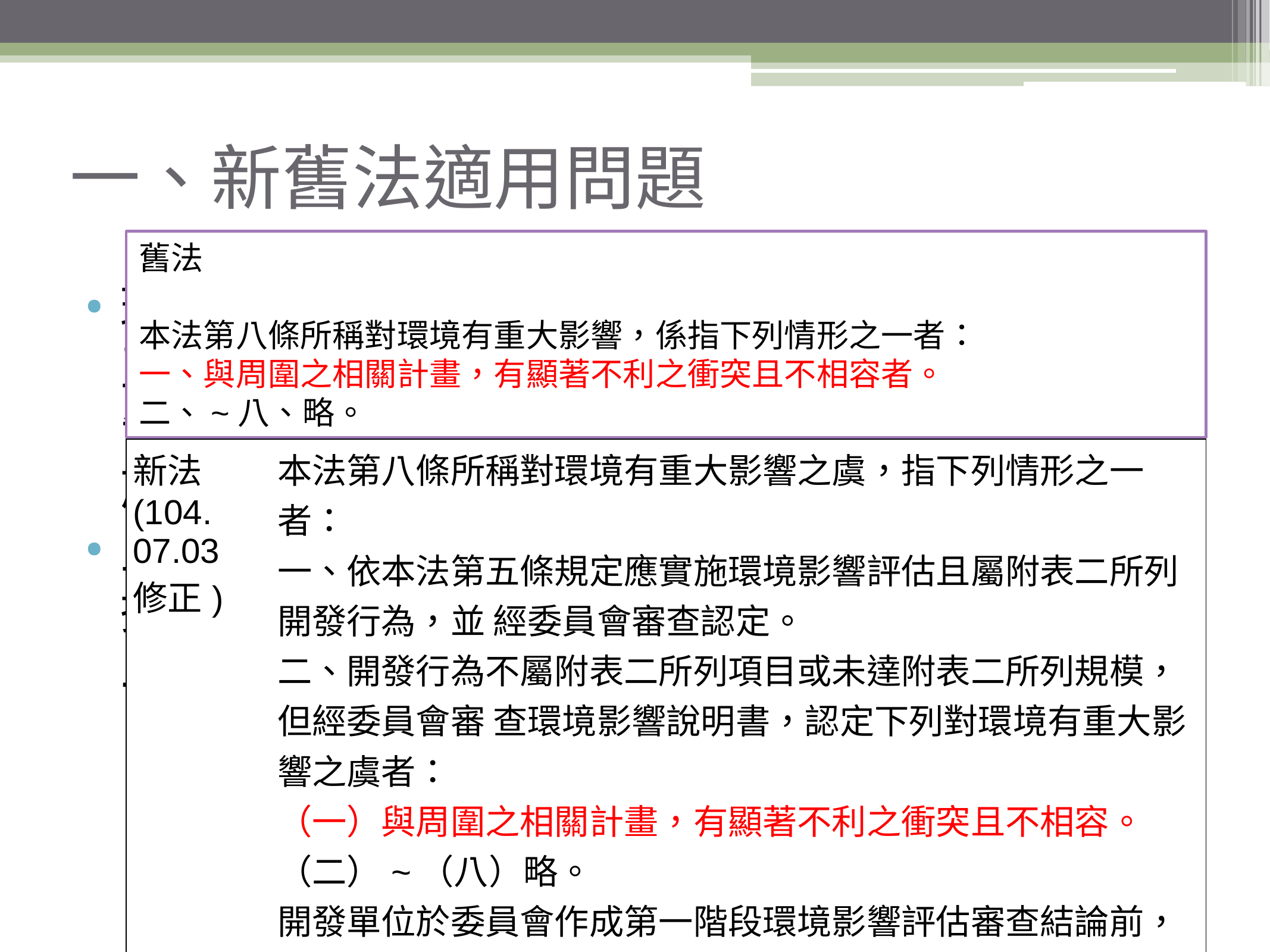

# 一、新舊法適用問題
舊法

本法第八條所稱對環境有重大影響，係指下列情形之一者：
一、與周圍之相關計畫，有顯著不利之衝突且不相容者。
二、~八、略。
環境影響評估法施行細則於104年7月3日修正，本案事實發生於修法前，故應適用舊法，被告答辯狀之項次應予以修改：「環境影響評估法施行細則第19條第1款」。
且被告答辯要旨其中一點援引「附表二」為論據，然環評施細第19條「第1項」出現「附表二」之文字乃新法內容，並不適用於本案。

| 新法 (104. 07.03 修正) |  | 本法第八條所稱對環境有重大影響之虞，指下列情形之一者： 一、依本法第五條規定應實施環境影響評估且屬附表二所列開發行為，並 經委員會審查認定。 二、開發行為不屬附表二所列項目或未達附表二所列規模，但經委員會審 查環境影響說明書，認定下列對環境有重大影響之虞者： （一）與周圍之相關計畫，有顯著不利之衝突且不相容。 （二）~（八）略。 開發單位於委員會作成第一階段環境影響評估審查結論前，得以書面提出 自願進行第二階段環境影響評估，由目的事業主管機關轉送主管機關審查 |
| --- | --- | --- |